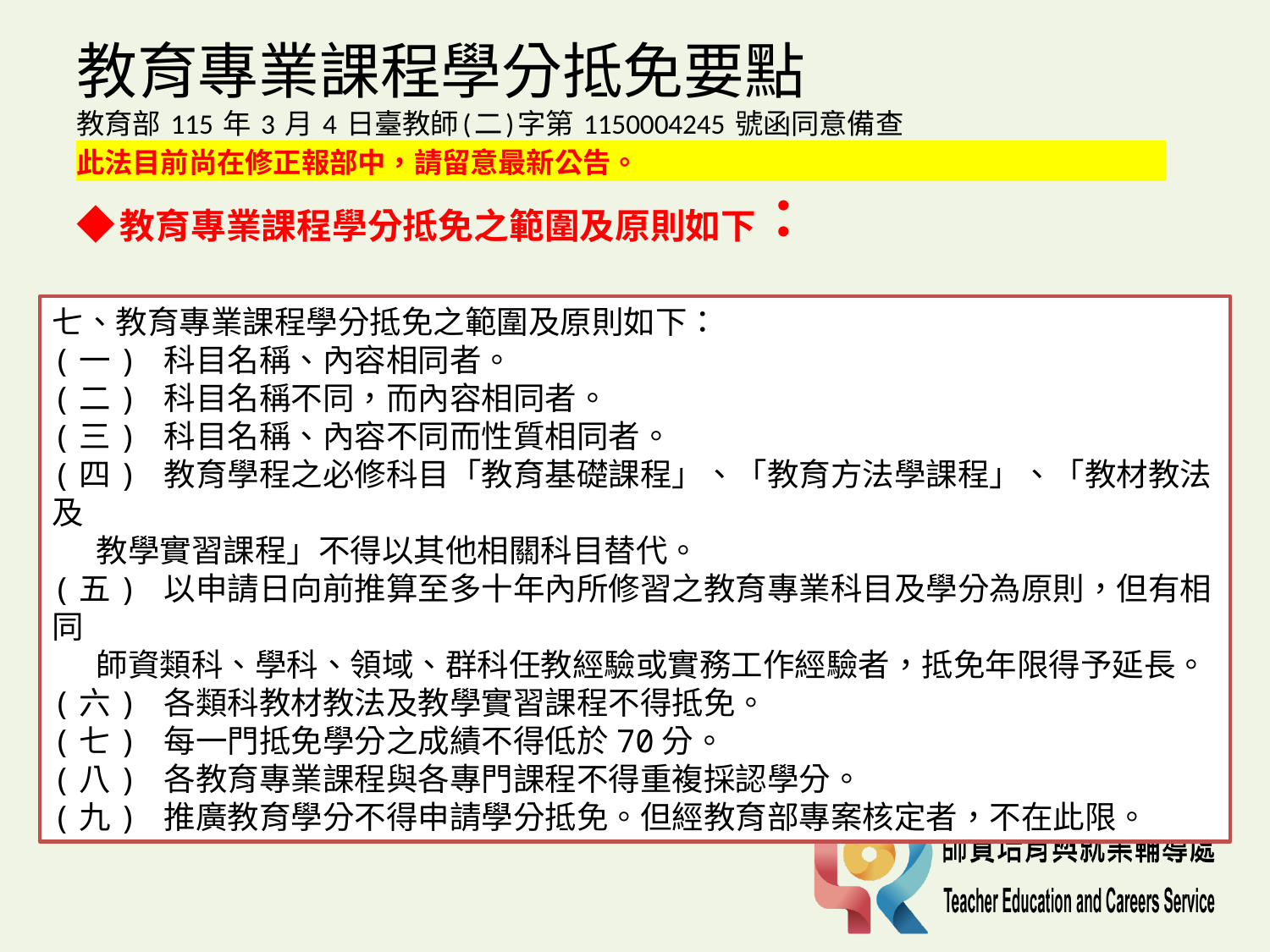

教育專業課程學分抵免要點
教育部 115 年 3 月 4 日臺教師(二)字第 1150004245 號函同意備查
此法目前尚在修正報部中，請留意最新公告。
◆教育專業課程學分抵免之範圍及原則如下：
七、教育專業課程學分抵免之範圍及原則如下：
(一) 科目名稱、內容相同者。
(二) 科目名稱不同，而內容相同者。
(三) 科目名稱、內容不同而性質相同者。
(四) 教育學程之必修科目「教育基礎課程」、「教育方法學課程」、「教材教法及
     教學實習課程」不得以其他相關科目替代。
(五) 以申請日向前推算至多十年內所修習之教育專業科目及學分為原則，但有相同
     師資類科、學科、領域、群科任教經驗或實務工作經驗者，抵免年限得予延長。
(六) 各類科教材教法及教學實習課程不得抵免。
(七) 每一門抵免學分之成績不得低於70分。
(八) 各教育專業課程與各專門課程不得重複採認學分。
(九) 推廣教育學分不得申請學分抵免。但經教育部專案核定者，不在此限。